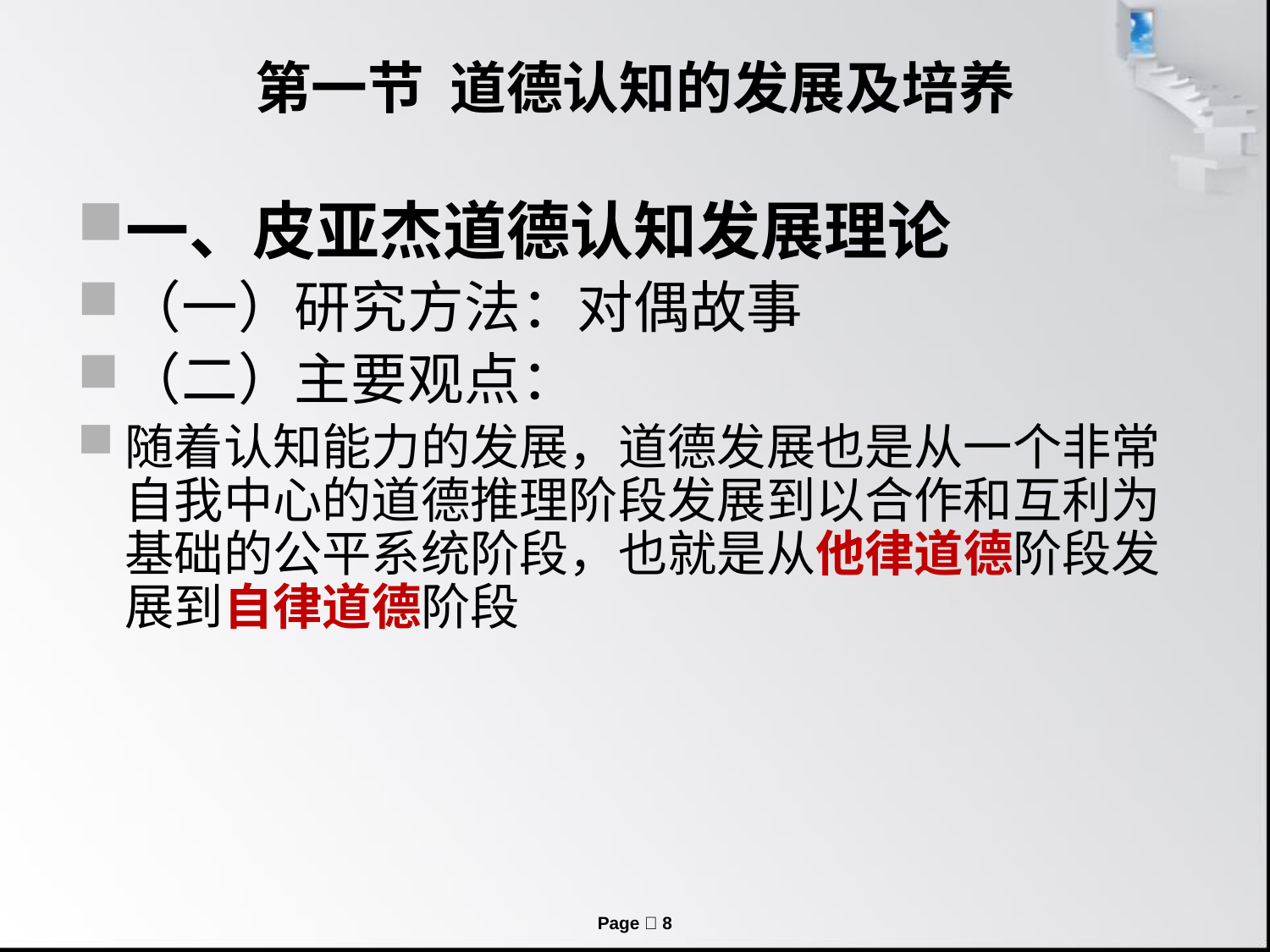

# 第一节  道德认知的发展及培养
一、皮亚杰道德认知发展理论
（一）研究方法：对偶故事
（二）主要观点：
随着认知能力的发展，道德发展也是从一个非常自我中心的道德推理阶段发展到以合作和互利为基础的公平系统阶段，也就是从他律道德阶段发展到自律道德阶段